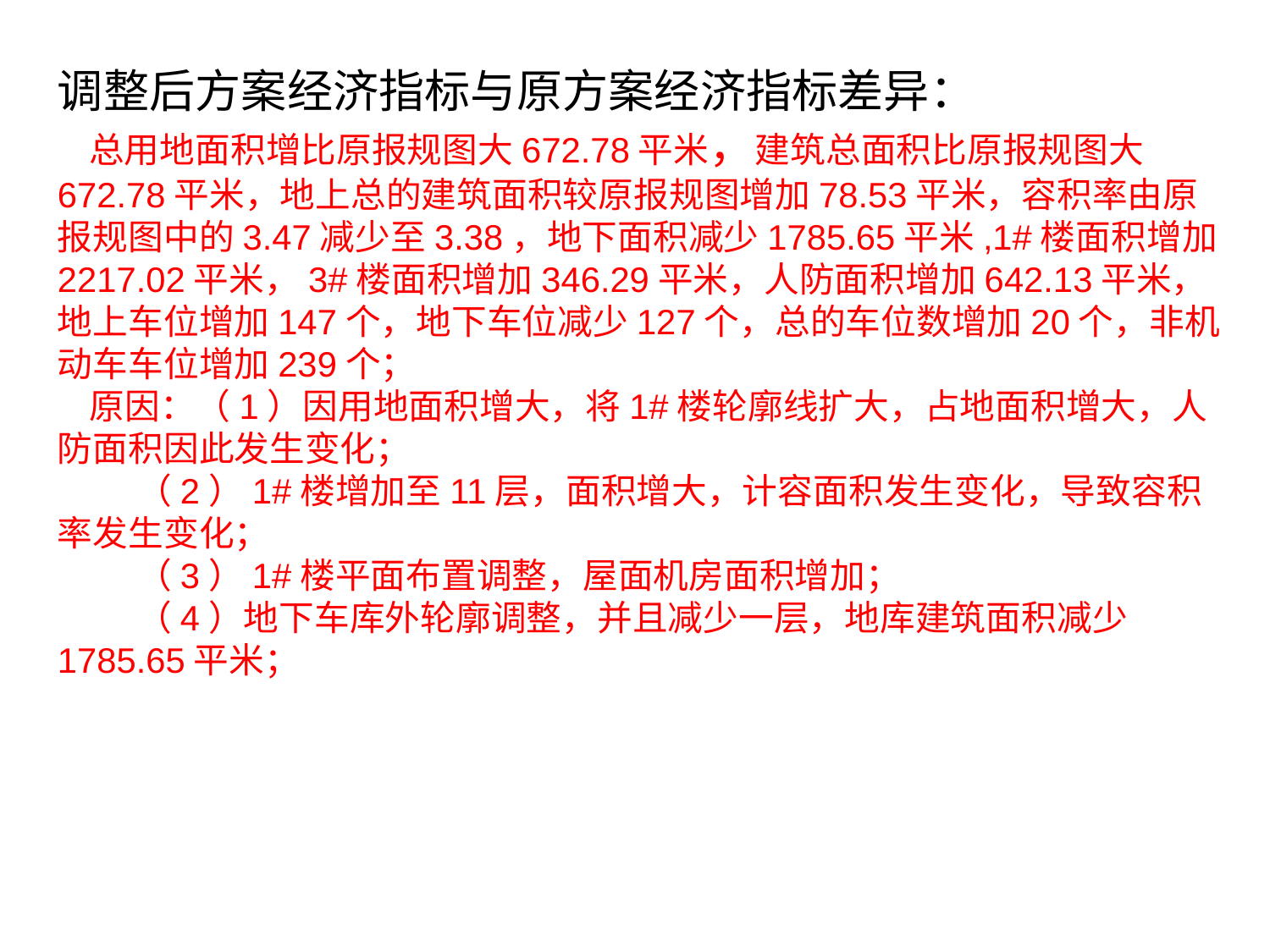

调整后方案经济指标与原方案经济指标差异：
  总用地面积增比原报规图大672.78平米，建筑总面积比原报规图大672.78平米，地上总的建筑面积较原报规图增加78.53平米，容积率由原报规图中的3.47减少至3.38，地下面积减少1785.65平米,1#楼面积增加2217.02平米，3#楼面积增加346.29平米，人防面积增加642.13平米，地上车位增加147个，地下车位减少127个，总的车位数增加20个，非机动车车位增加239个；
   原因：（1）因用地面积增大，将1#楼轮廓线扩大，占地面积增大，人防面积因此发生变化；
         （2）1#楼增加至11层，面积增大，计容面积发生变化，导致容积率发生变化；
         （3）1#楼平面布置调整，屋面机房面积增加；
         （4）地下车库外轮廓调整，并且减少一层，地库建筑面积减少1785.65平米；